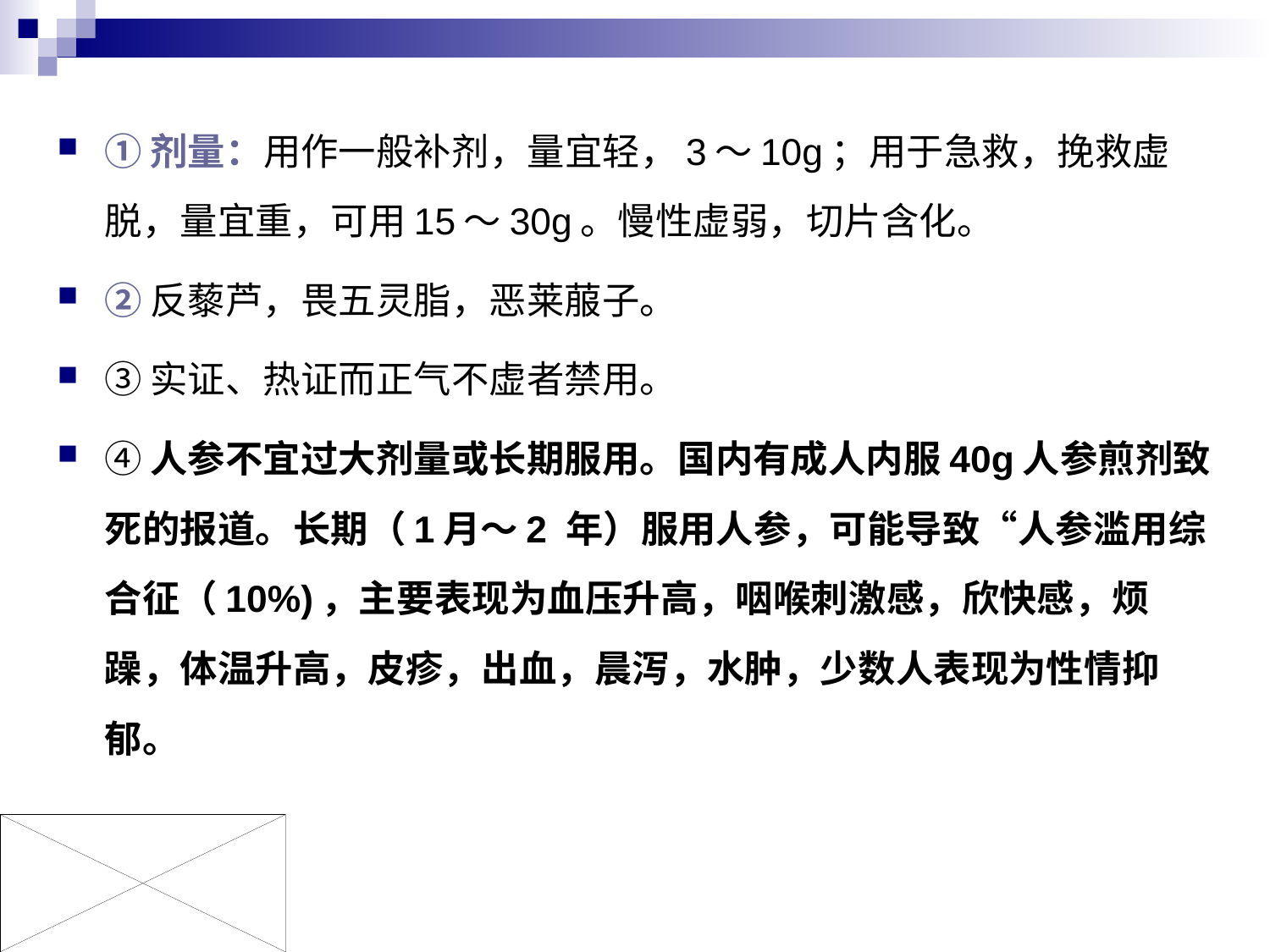

# ①剂量：用作一般补剂，量宜轻，3～10g；用于急救，挽救虚脱，量宜重，可用15～30g。慢性虚弱，切片含化。
②反藜芦，畏五灵脂，恶莱菔子。
③实证、热证而正气不虚者禁用。
④人参不宜过大剂量或长期服用。国内有成人内服40g人参煎剂致死的报道。长期（1月～2 年）服用人参，可能导致“人参滥用综合征（10%)，主要表现为血压升高，咽喉刺激感，欣快感，烦躁，体温升高，皮疹，出血，晨泻，水肿，少数人表现为性情抑郁。